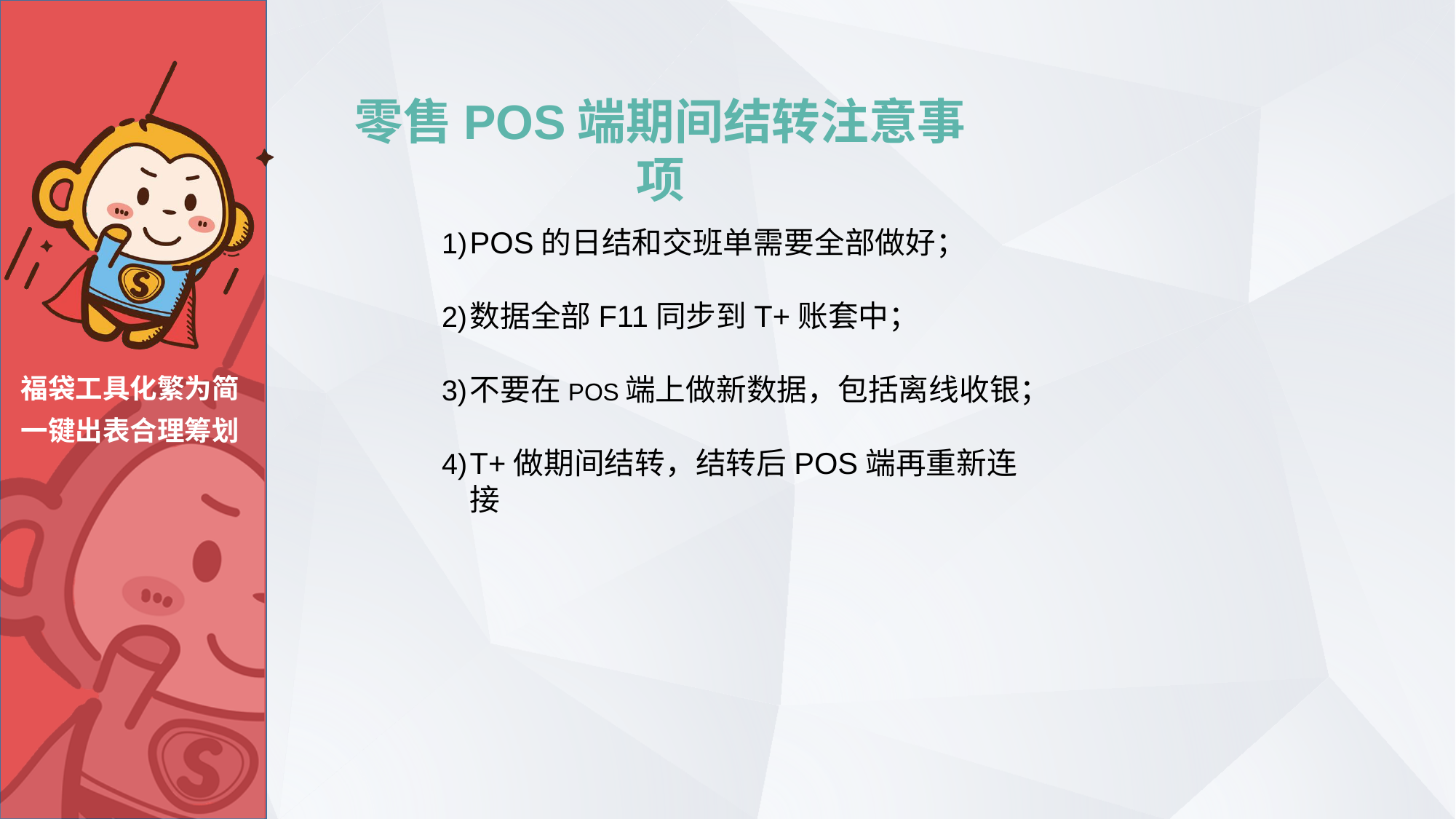

# 零售POS端期间结转注意事项
POS的日结和交班单需要全部做好；

数据全部F11同步到T+账套中；

不要在POS端上做新数据，包括离线收银；

T+做期间结转，结转后POS端再重新连接

福袋工具化繁为简
一键出表合理筹划